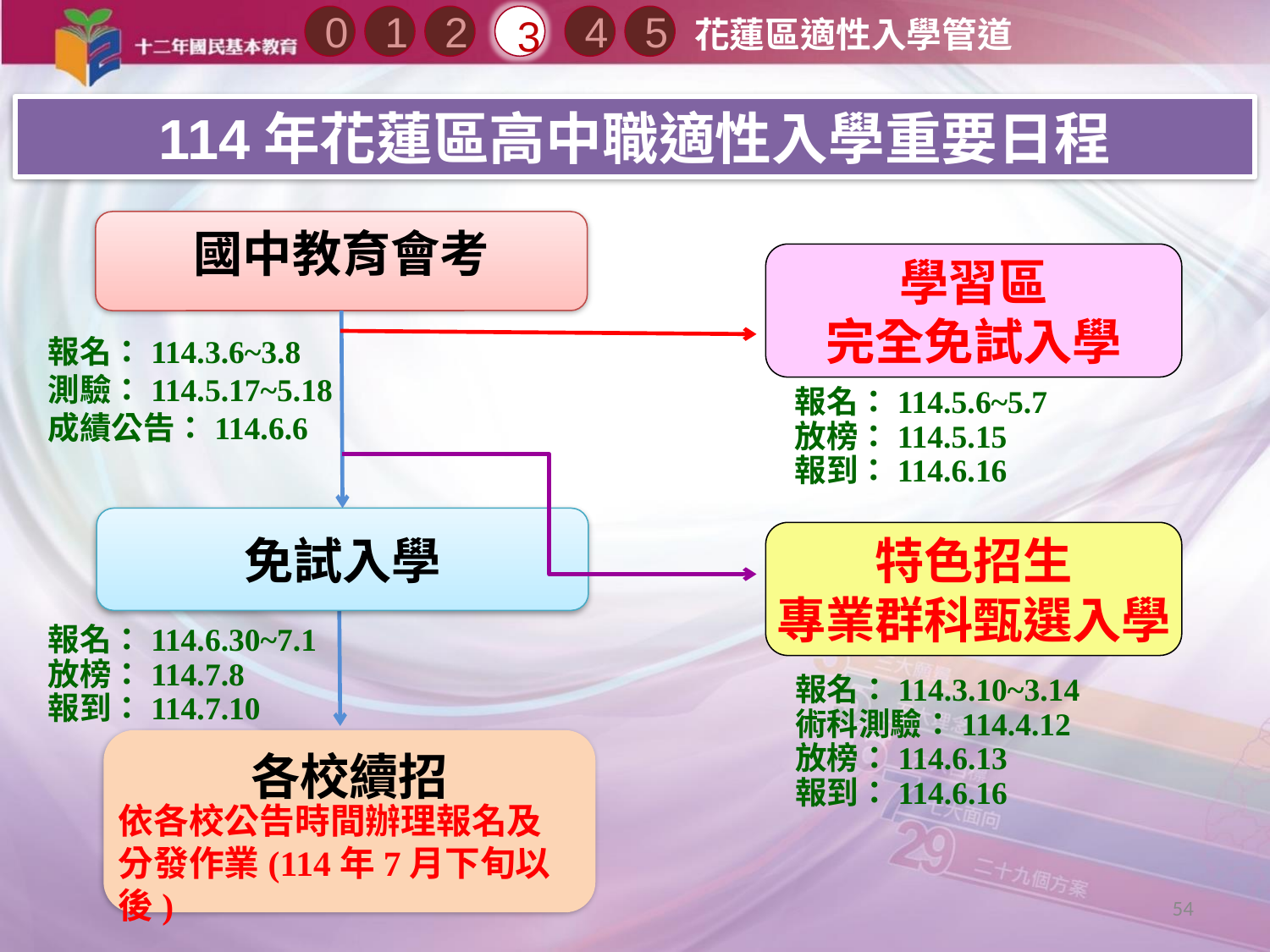

0
2
3
1
4
5
花蓮區適性入學管道
114年花蓮區高中職適性入學重要日程
國中教育會考
學習區
完全免試入學
報名：114.3.6~3.8
測驗：114.5.17~5.18
成績公告：114.6.6
報名：114.5.6~5.7
放榜：114.5.15
報到：114.6.16
免試入學
特色招生
專業群科甄選入學
報名：114.6.30~7.1
放榜：114.7.8
報到：114.7.10
報名：114.3.10~3.14
術科測驗：114.4.12
放榜：114.6.13
報到：114.6.16
各校續招
依各校公告時間辦理報名及分發作業(114年7月下旬以後)
54